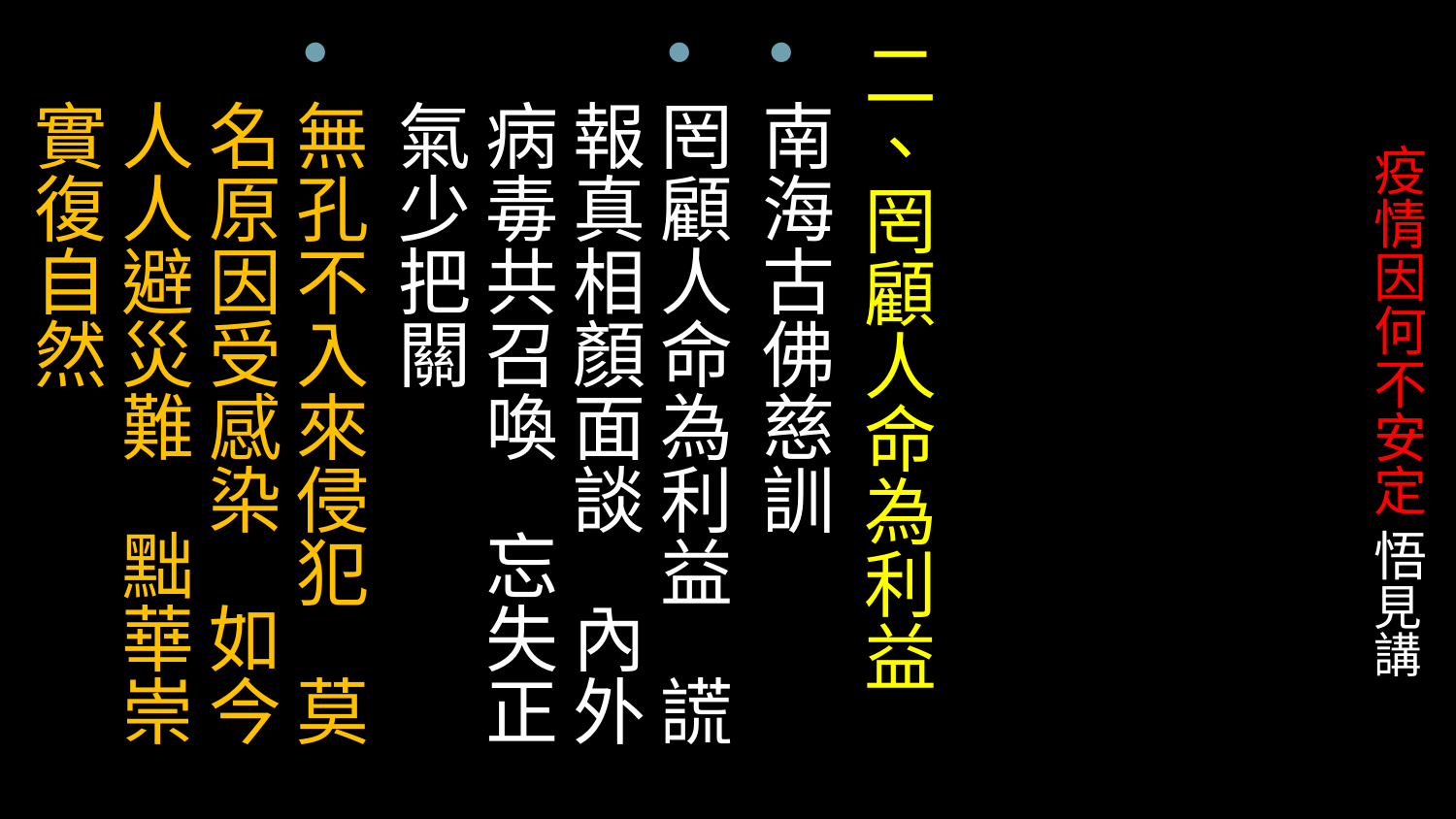

二、罔顧人命為利益
南海古佛慈訓
罔顧人命為利益    謊報真相顏面談    內外病毒共召喚    忘失正氣少把關
無孔不入來侵犯    莫名原因受感染    如今人人避災難    黜華崇實復自然
# 疫情因何不安定 悟見講